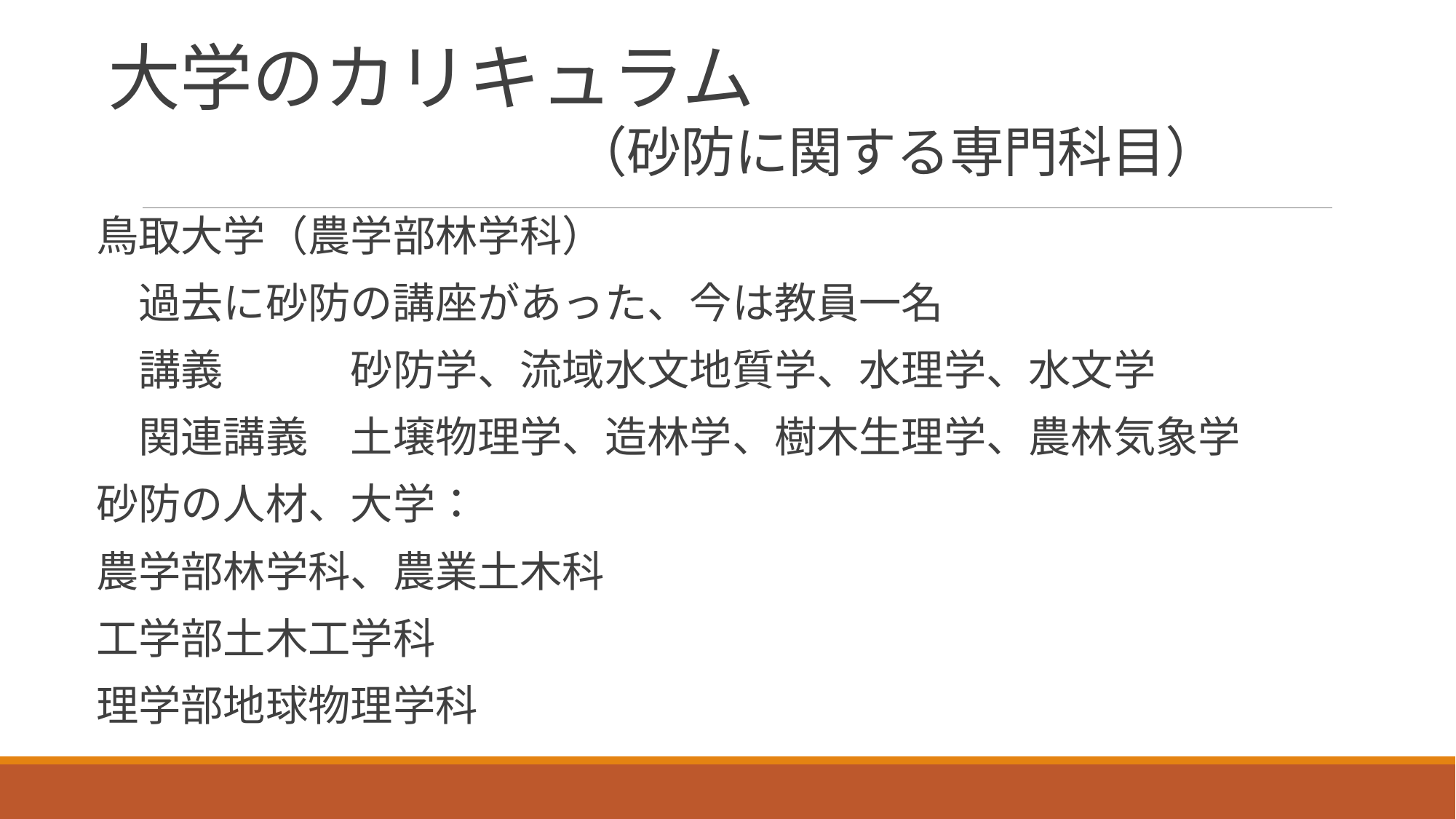

# 大学のカリキュラム
（砂防に関する専門科目）
鳥取大学（農学部林学科）
　過去に砂防の講座があった、今は教員一名
　講義　　　砂防学、流域水文地質学、水理学、水文学
　関連講義　土壌物理学、造林学、樹木生理学、農林気象学
砂防の人材、大学：
農学部林学科、農業土木科
工学部土木工学科
理学部地球物理学科